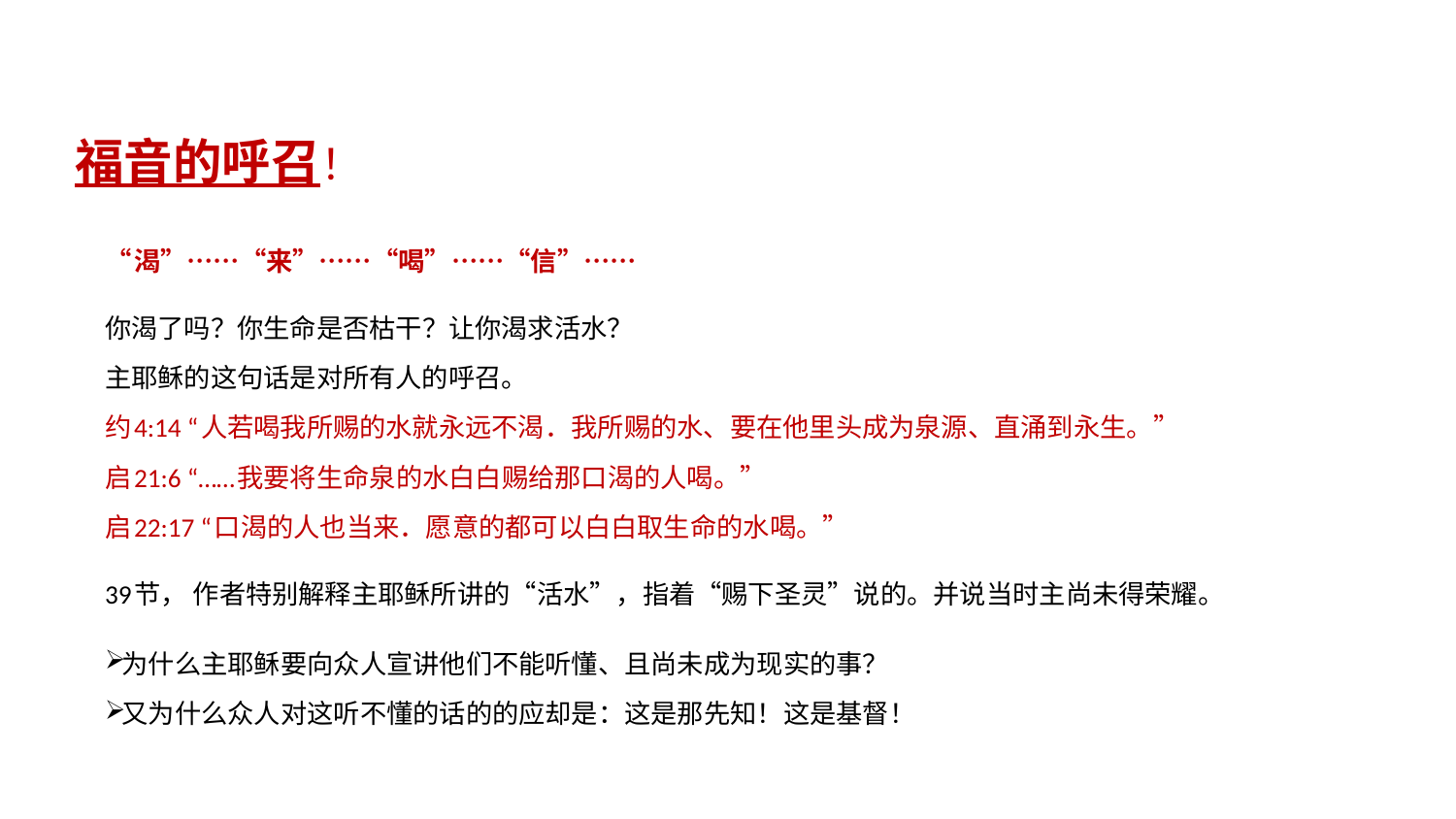

福音的呼召！

“渴”……“来”……“喝”……“信”……

你渴了吗？你生命是否枯干？让你渴求活水？
主耶稣的这句话是对所有人的呼召。
约4:14 “人若喝我所赐的水就永远不渴．我所赐的水、要在他里头成为泉源、直涌到永生。”
启21:6 “……我要将生命泉的水白白赐给那口渴的人喝。”
启22:17 “口渴的人也当来．愿意的都可以白白取生命的水喝。”

39节， 作者特别解释主耶稣所讲的“活水”，指着“赐下圣灵”说的。并说当时主尚未得荣耀。

 为什么主耶稣要向众人宣讲他们不能听懂、且尚未成为现实的事？
 又为什么众人对这听不懂的话的的应却是：这是那先知！这是基督！